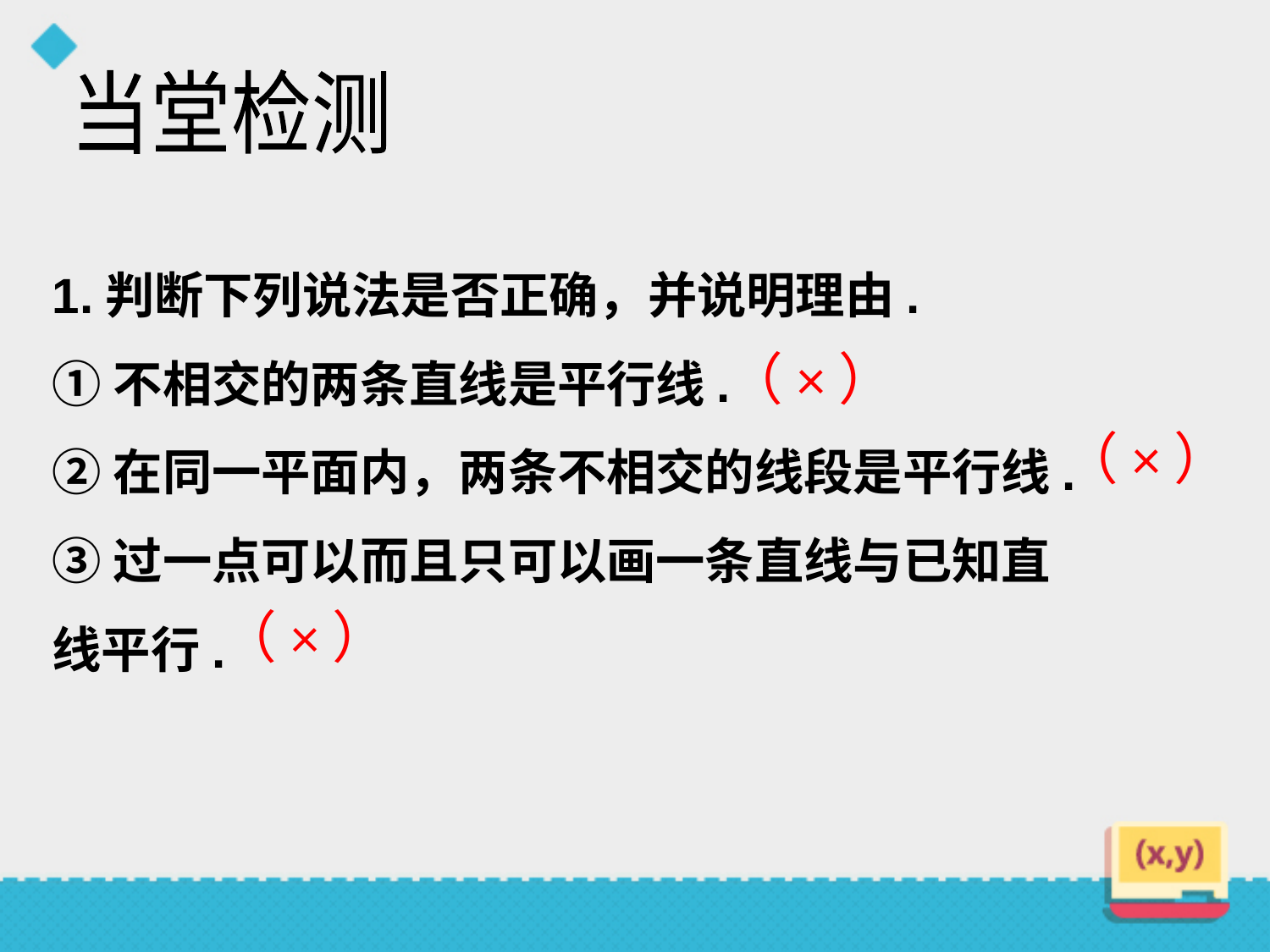

当堂检测
1.判断下列说法是否正确，并说明理由.
①不相交的两条直线是平行线.
②在同一平面内，两条不相交的线段是平行线.
③过一点可以而且只可以画一条直线与已知直线平行.
（×）
（×）
（×）